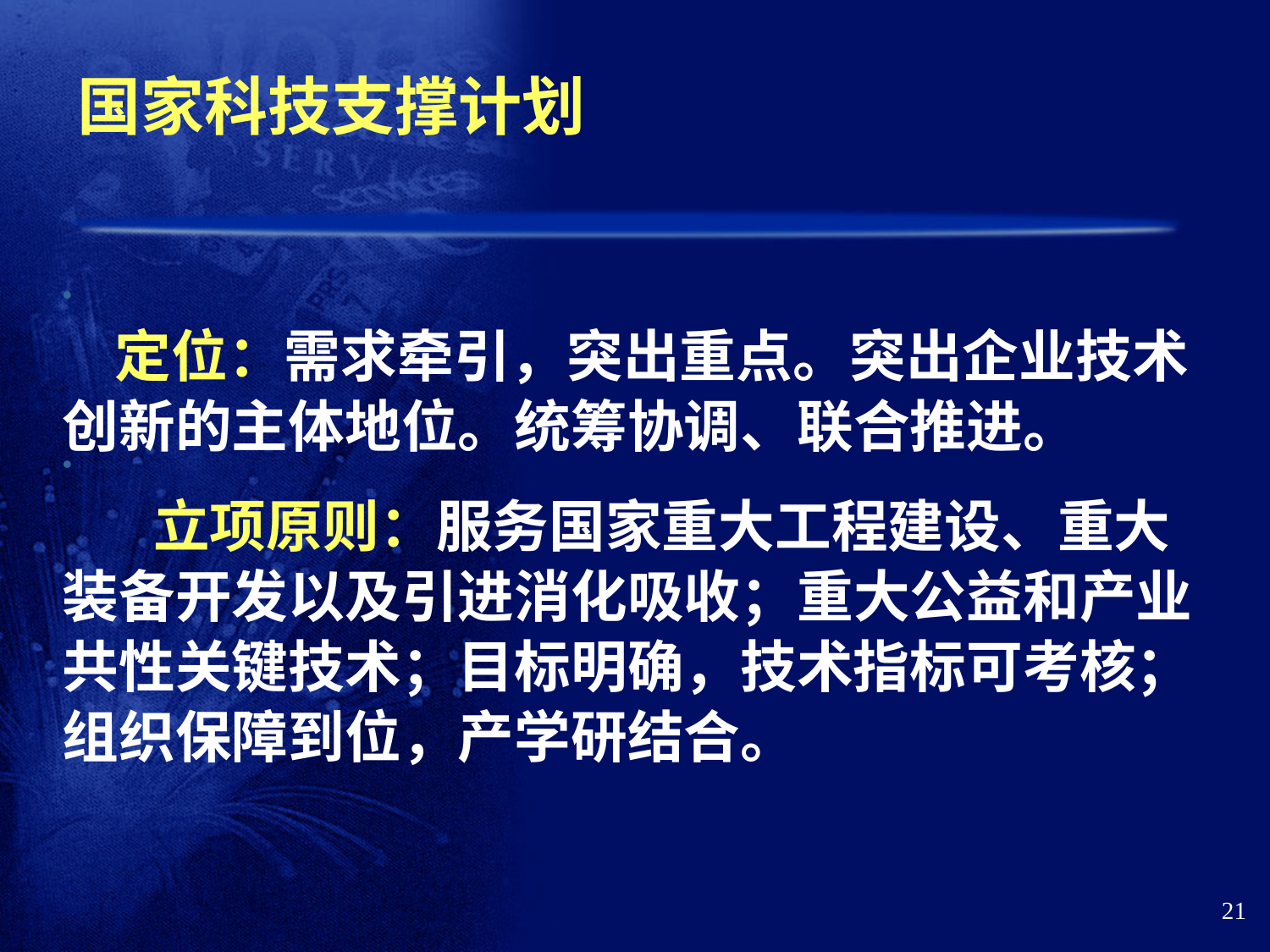

# 国家科技支撑计划

   定位：需求牵引，突出重点。突出企业技术创新的主体地位。统筹协调、联合推进。

      立项原则：服务国家重大工程建设、重大装备开发以及引进消化吸收；重大公益和产业共性关键技术；目标明确，技术指标可考核；组织保障到位，产学研结合。
21